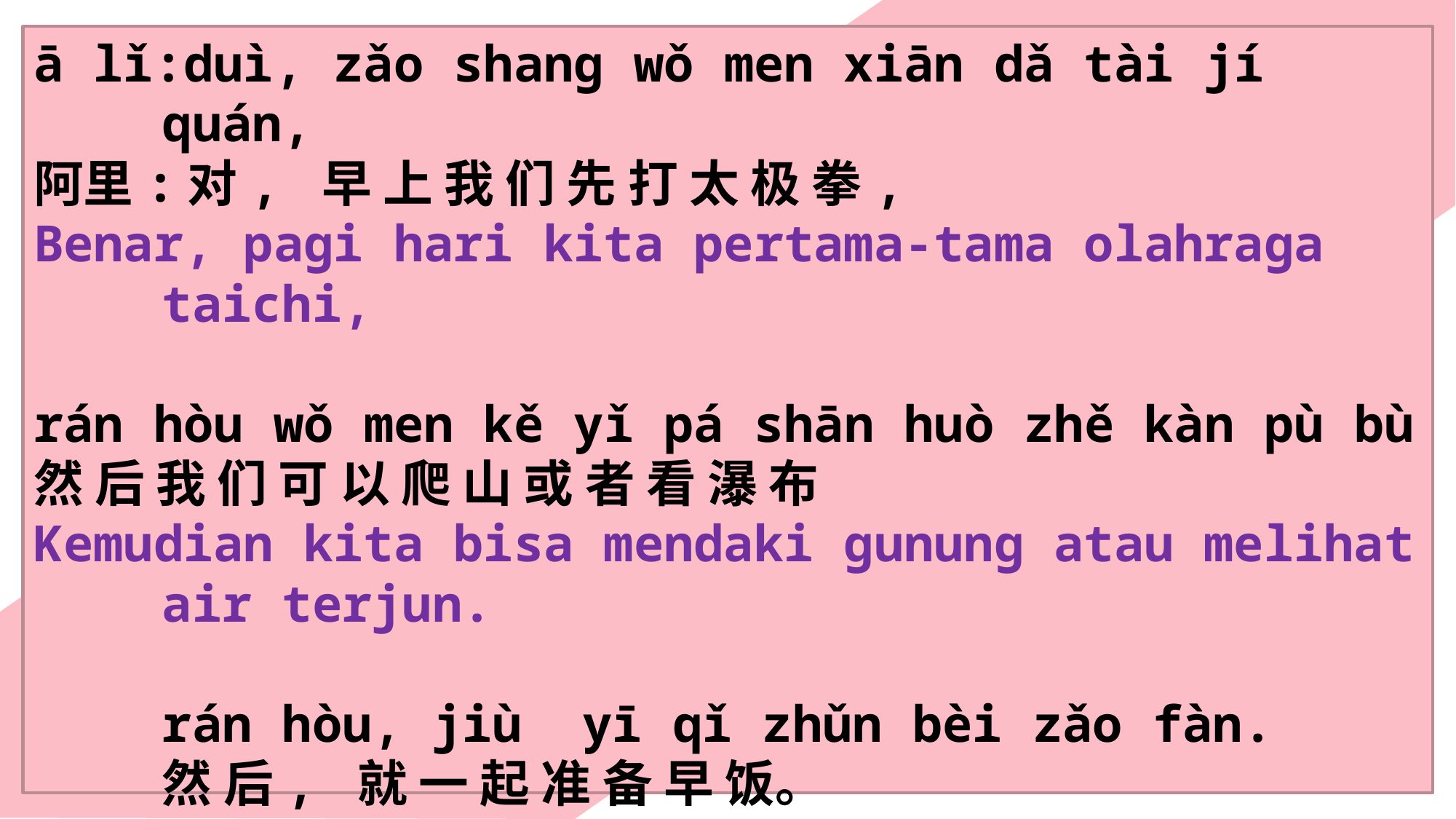

ā lǐ:duì, zǎo shang wǒ men xiān dǎ tài jí quán,
阿里:对, 早 上 我 们 先 打 太 极 拳,
Benar, pagi hari kita pertama-tama olahraga taichi,

rán hòu wǒ men kě yǐ pá shān huò zhě kàn pù bù
然 后 我 们 可 以 爬 山 或 者 看 瀑 布
Kemudian kita bisa mendaki gunung atau melihat air terjun.

rán hòu, jiù  yī qǐ zhǔn bèi zǎo fàn.
然 后, 就 一 起 准 备 早 饭。
kemudian, langsung menyiapkan sarapan bersama.